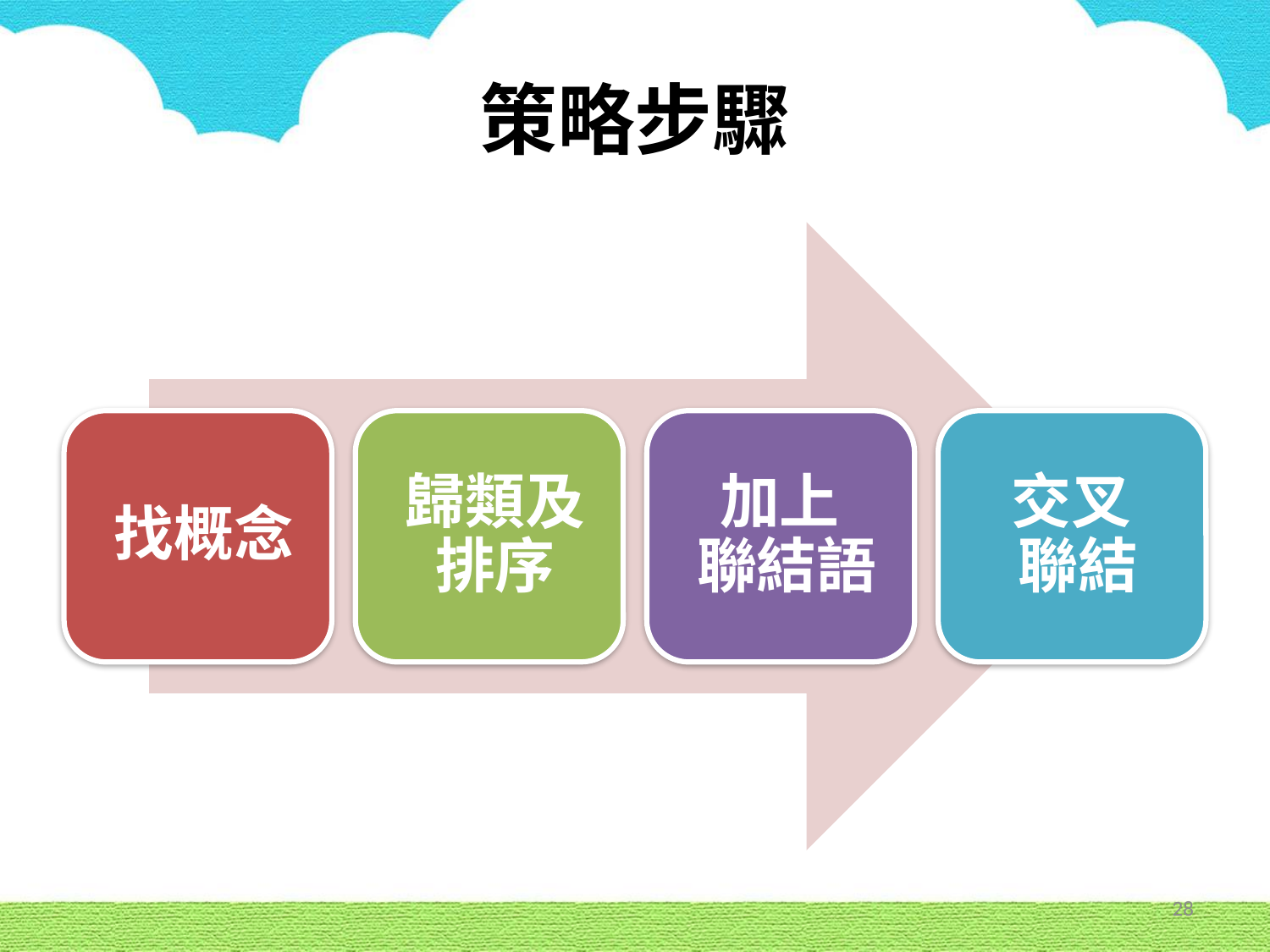

# 策略步驟
找概念
歸類及排序
加上  聯結語
交叉  聯結
28